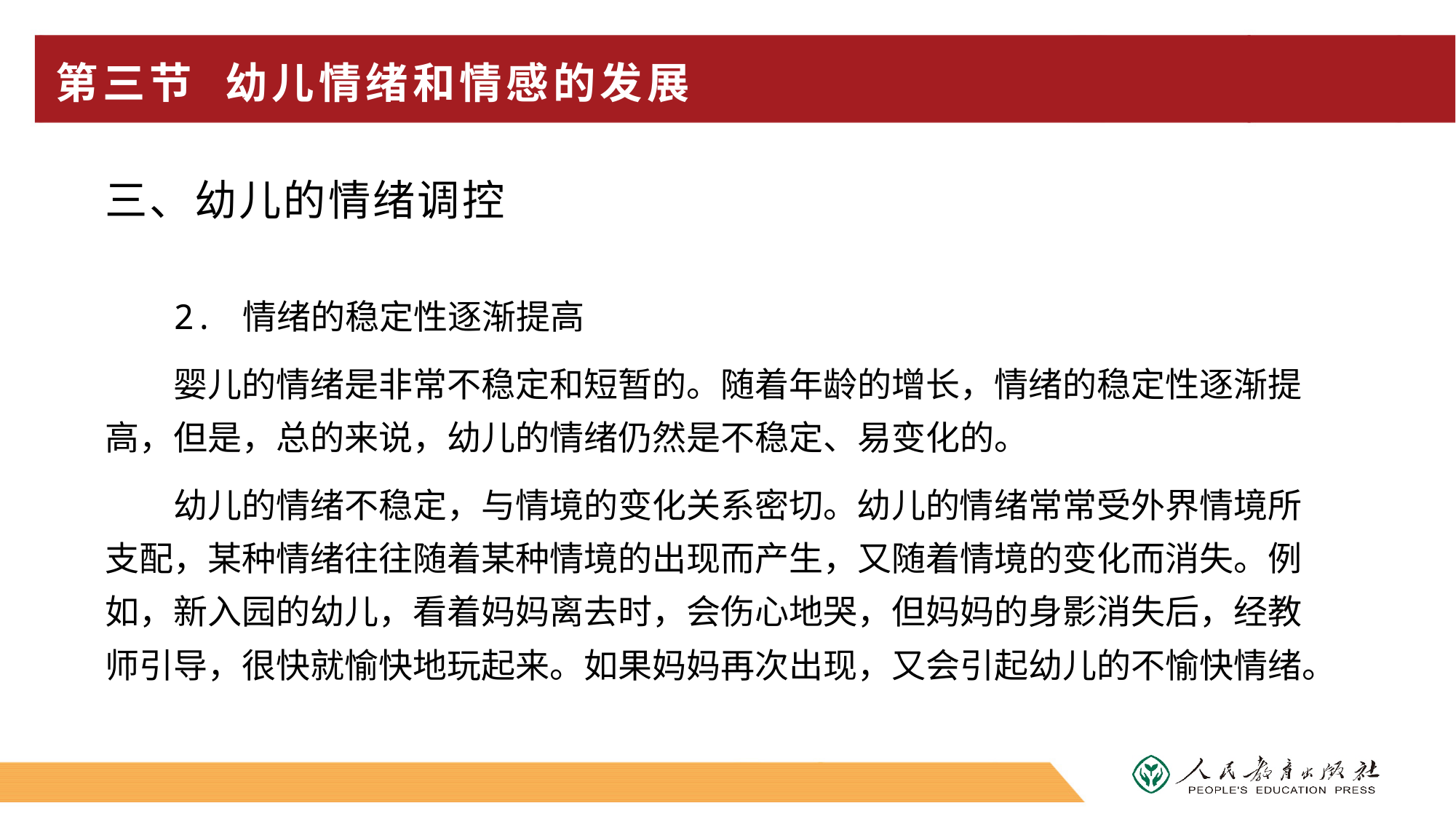

# 第三节  幼儿情绪和情感的发展
三、幼儿的情绪调控
2. 情绪的稳定性逐渐提高
婴儿的情绪是非常不稳定和短暂的。随着年龄的增长，情绪的稳定性逐渐提高，但是，总的来说，幼儿的情绪仍然是不稳定、易变化的。
幼儿的情绪不稳定，与情境的变化关系密切。幼儿的情绪常常受外界情境所支配，某种情绪往往随着某种情境的出现而产生，又随着情境的变化而消失。例如，新入园的幼儿，看着妈妈离去时，会伤心地哭，但妈妈的身影消失后，经教师引导，很快就愉快地玩起来。如果妈妈再次出现，又会引起幼儿的不愉快情绪。